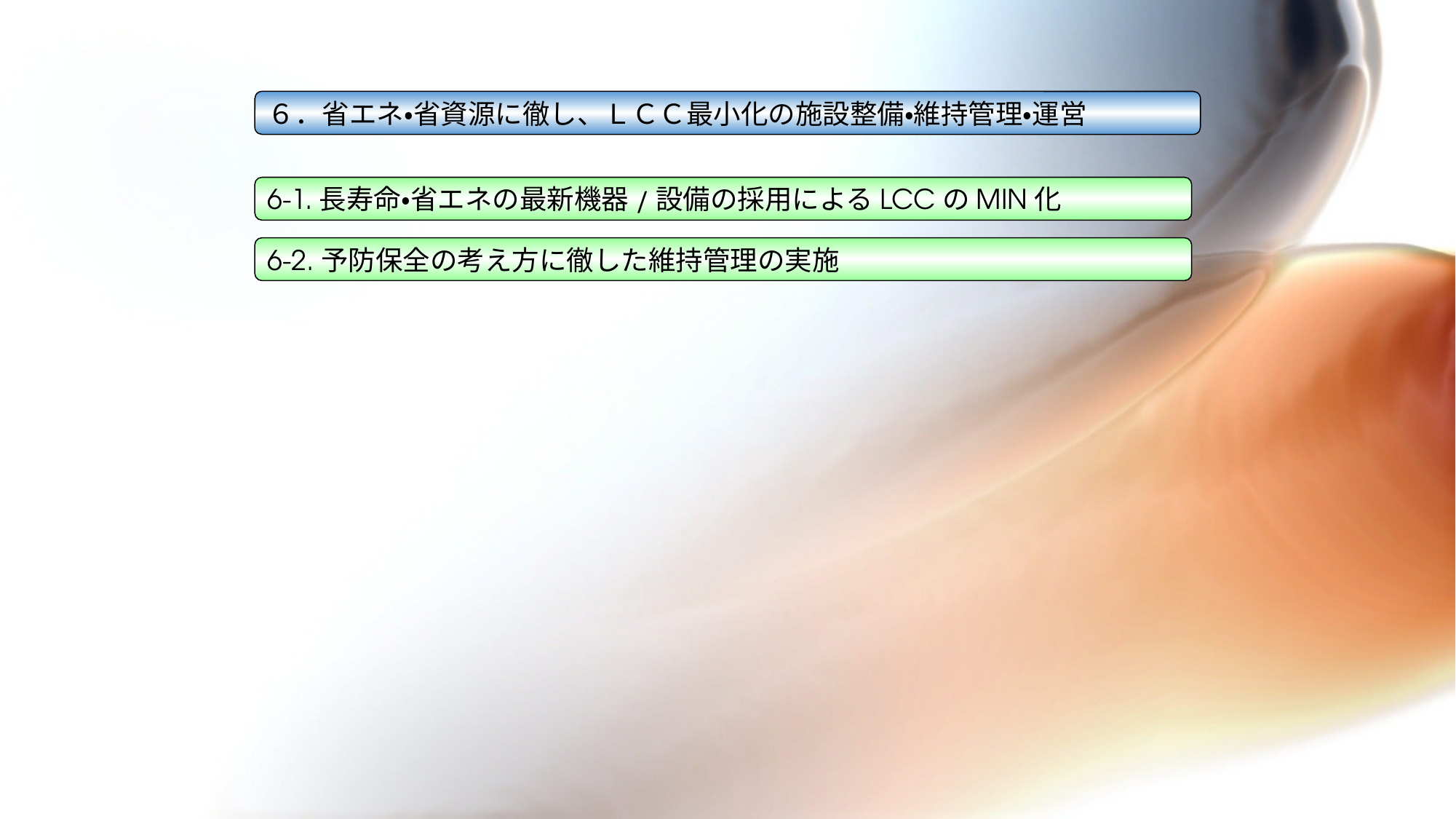

６．省エネ・省資源に徹し、ＬＣＣ最小化の施設整備・維持管理・運営
6-1.長寿命・省エネの最新機器/設備の採用によるLCCのMIN化
6-2.予防保全の考え方に徹した維持管理の実施